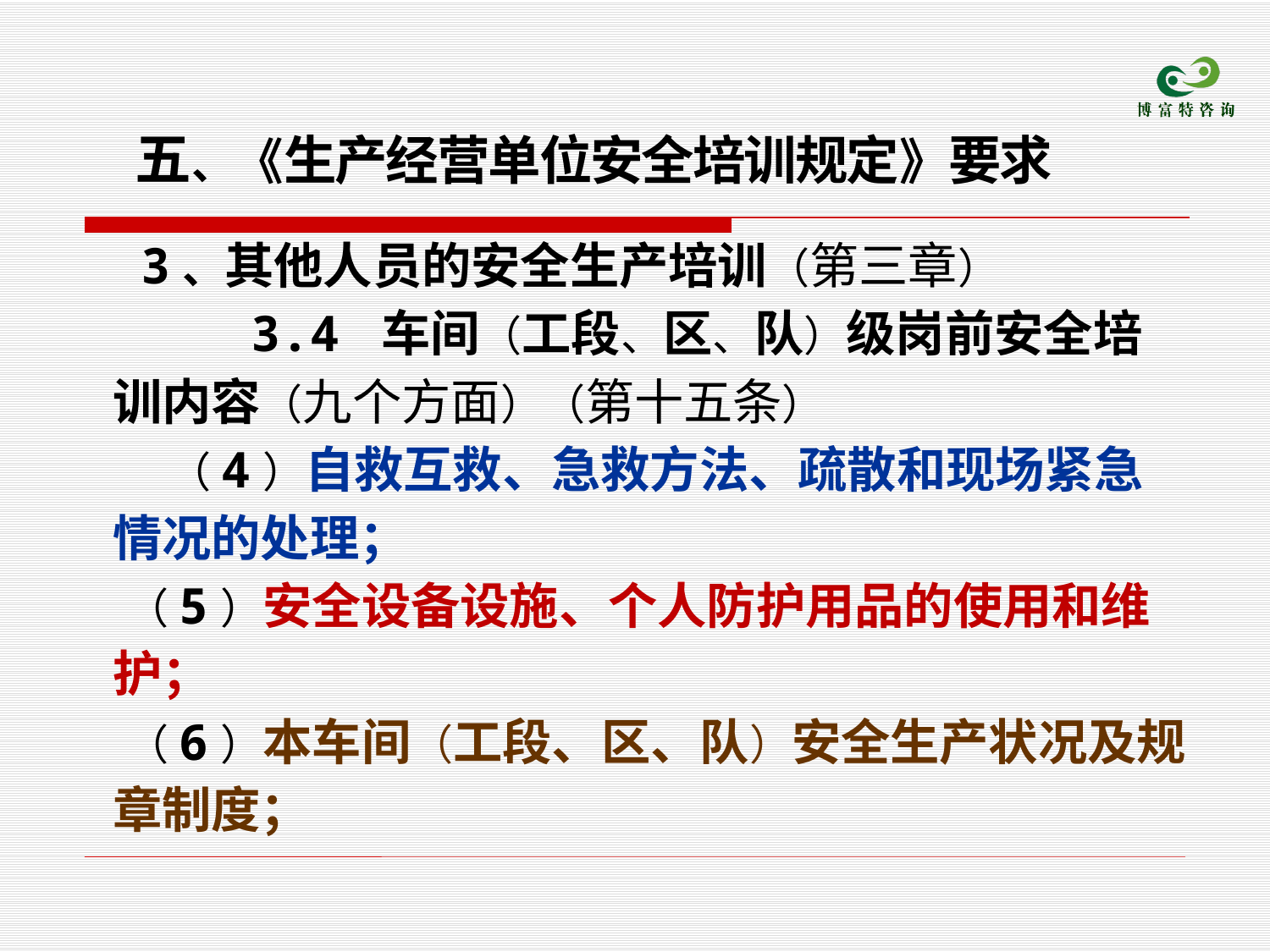

五、《生产经营单位安全培训规定》要求
　      3、其他人员的安全生产培训（第三章）
        3.4 车间（工段、区、队）级岗前安全培训内容（九个方面）（第十五条）
　 　 （4）自救互救、急救方法、疏散和现场紧急情况的处理；
      （5）安全设备设施、个人防护用品的使用和维护；
      （6）本车间（工段、区、队）安全生产状况及规章制度；